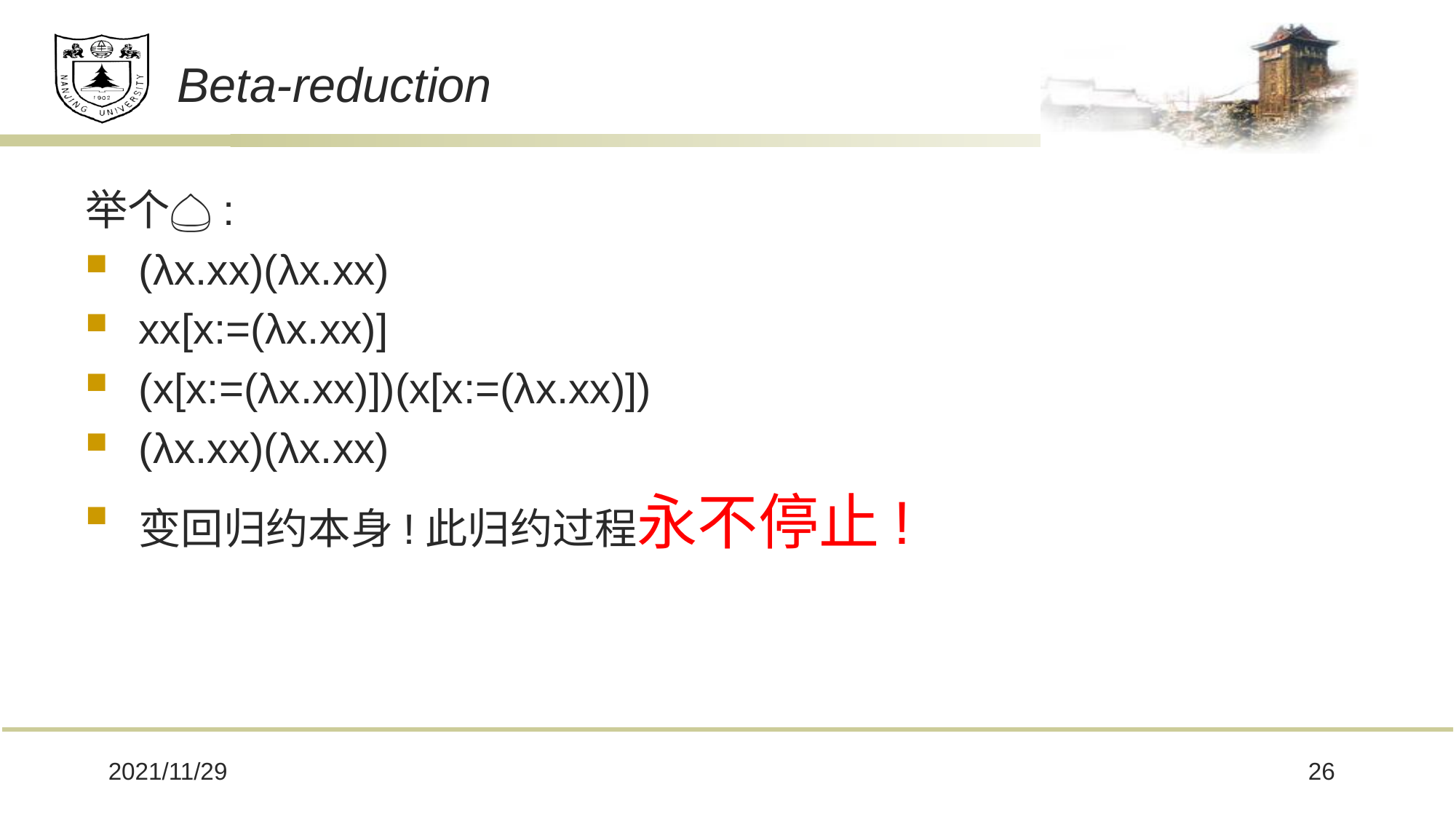

# Beta-reduction
举个🌰:
(λx.xx)(λx.xx)
xx[x:=(λx.xx)]
(x[x:=(λx.xx)])(x[x:=(λx.xx)])
(λx.xx)(λx.xx)
变回归约本身!此归约过程永不停止!

2021/11/29
26